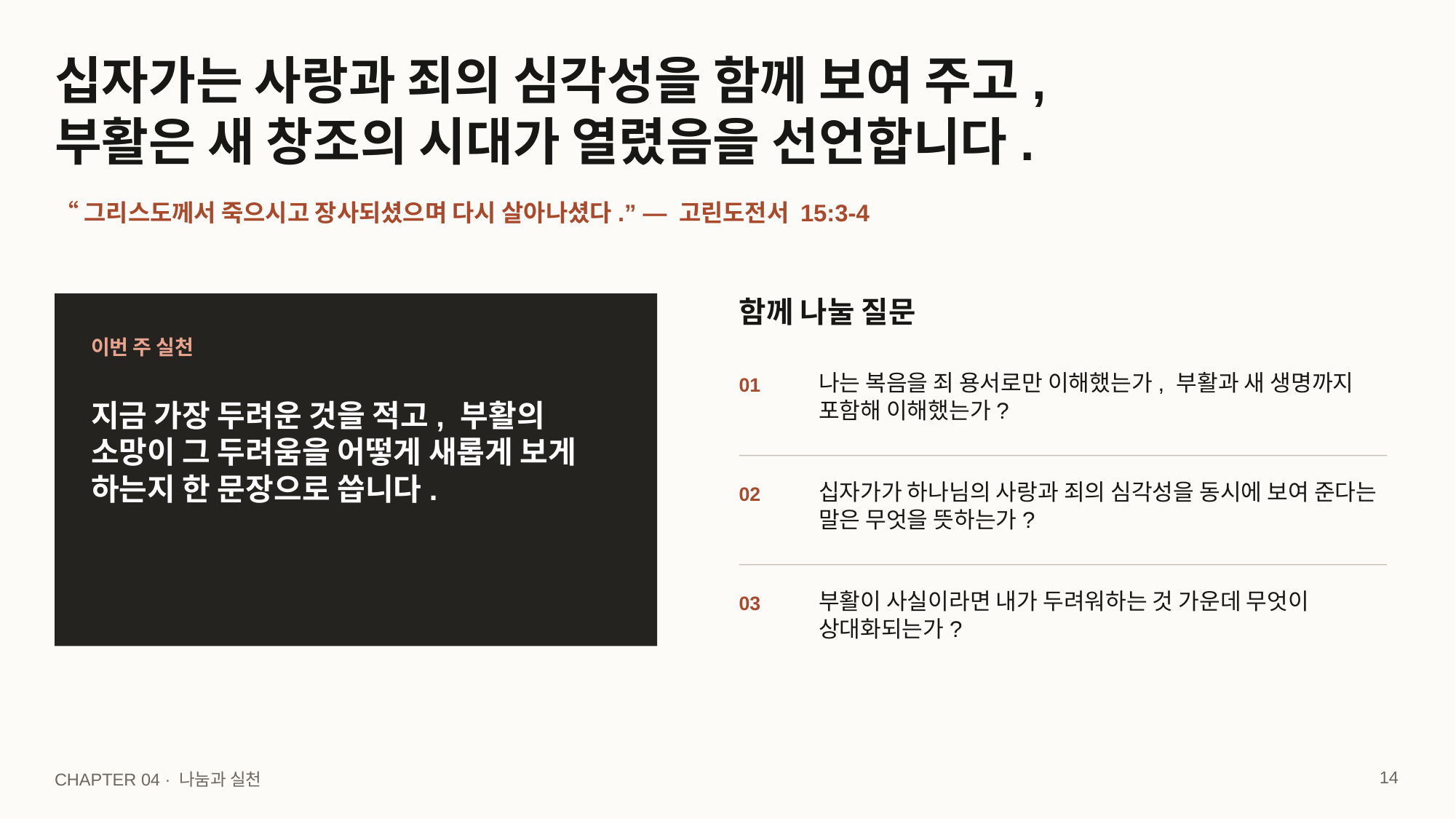

십자가는 사랑과 죄의 심각성을 함께 보여 주고,
부활은 새 창조의 시대가 열렸음을 선언합니다.
“그리스도께서 죽으시고 장사되셨으며 다시 살아나셨다.” — 고린도전서 15:3-4

함께 나눌 질문
이번 주 실천
나는 복음을 죄 용서로만 이해했는가, 부활과 새 생명까지 포함해 이해했는가?
01
지금 가장 두려운 것을 적고, 부활의 소망이 그 두려움을 어떻게 새롭게 보게 하는지 한 문장으로 씁니다.

십자가가 하나님의 사랑과 죄의 심각성을 동시에 보여 준다는 말은 무엇을 뜻하는가?
02

부활이 사실이라면 내가 두려워하는 것 가운데 무엇이 상대화되는가?
03
14
CHAPTER 04 · 나눔과 실천